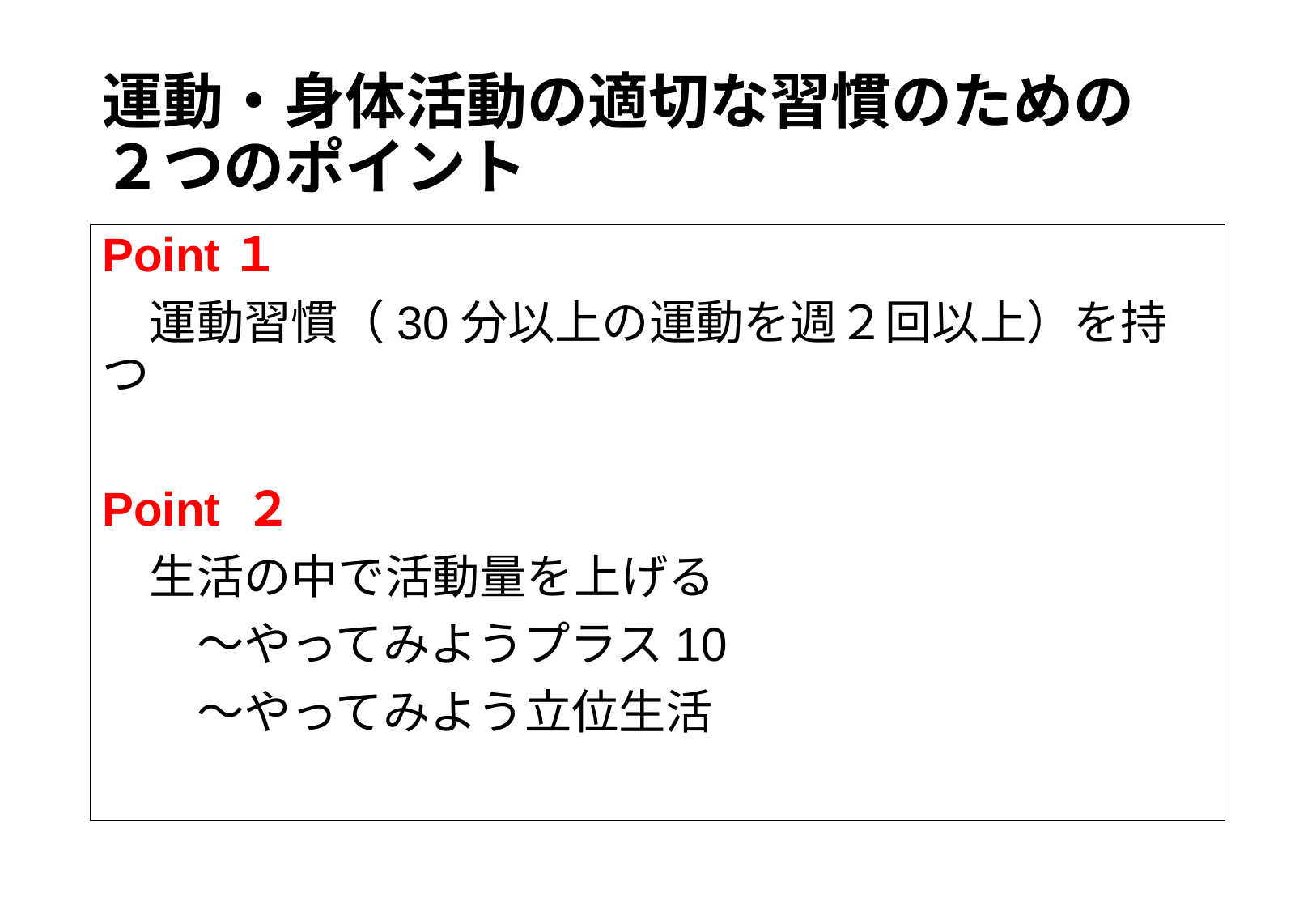

# 運動・身体活動の適切な習慣のための ２つのポイント
Point１
　運動習慣（30分以上の運動を週２回以上）を持つ

Point ２
　生活の中で活動量を上げる
　　～やってみようプラス10
　　～やってみよう立位生活